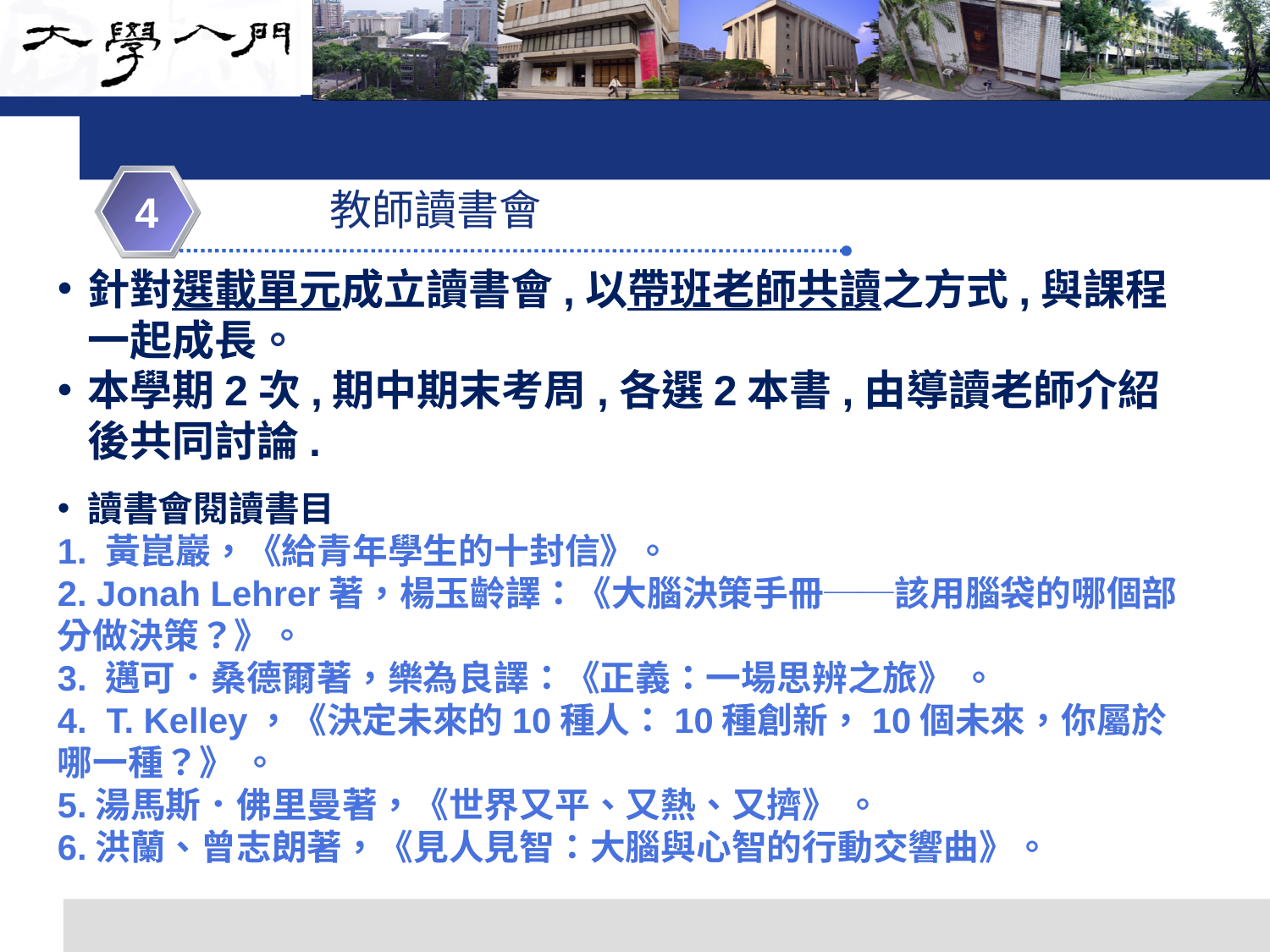

#

教師讀書會
4

針對選載單元成立讀書會,以帶班老師共讀之方式,與課程一起成長。
本學期2次,期中期末考周,各選2本書,由導讀老師介紹後共同討論.
讀書會閱讀書目
1. 黃崑巖，《給青年學生的十封信》。
2. Jonah Lehrer著，楊玉齡譯：《大腦決策手冊──該用腦袋的哪個部分做決策？》。
3. 邁可．桑德爾著，樂為良譯：《正義：一場思辨之旅》 。
4.  T. Kelley，《決定未來的10種人：10種創新，10個未來，你屬於哪一種？》 。
5.湯馬斯．佛里曼著，《世界又平、又熱、又擠》 。
6.洪蘭、曾志朗著，《見人見智：大腦與心智的行動交響曲》。